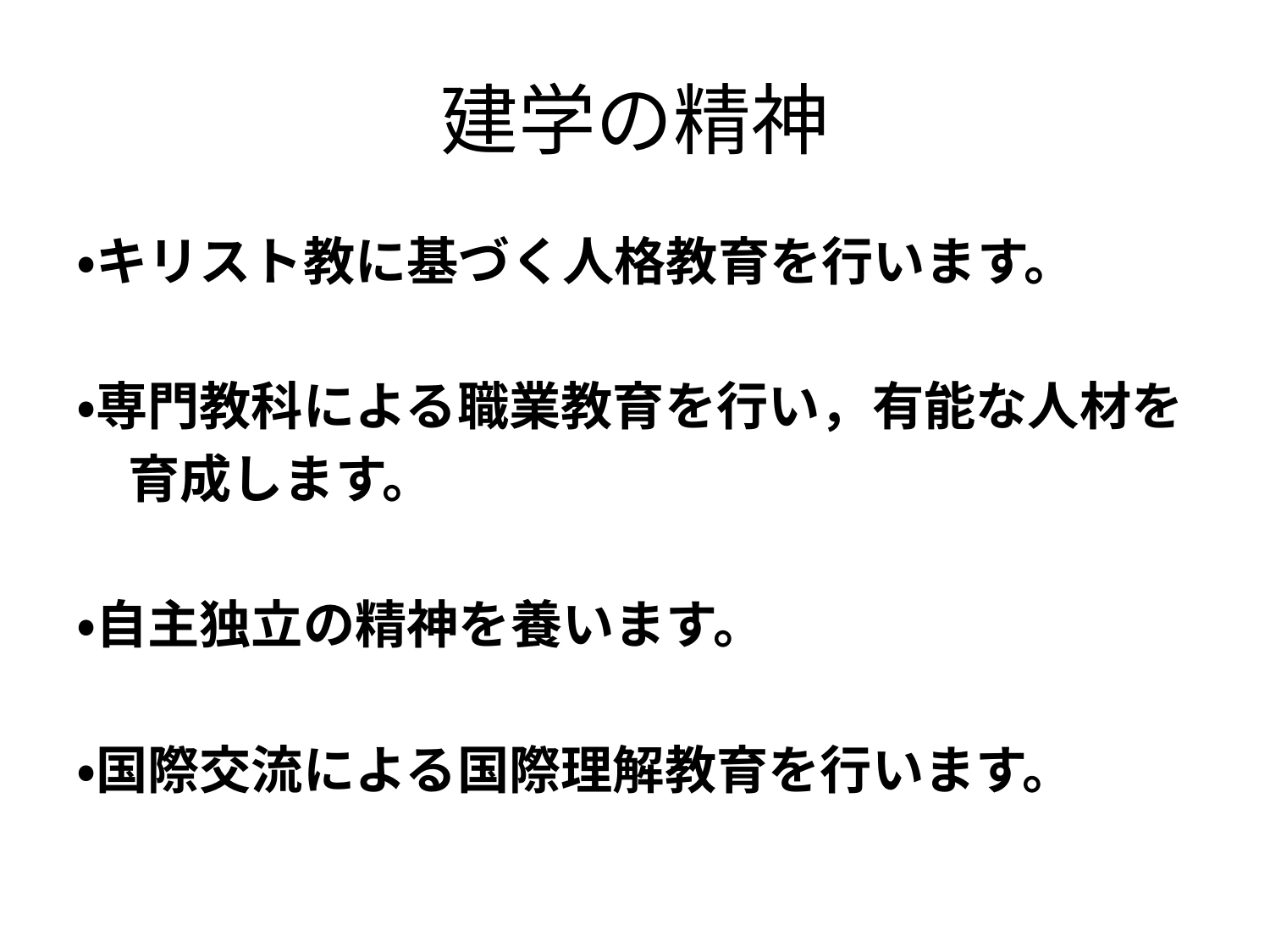

# 建学の精神
・キリスト教に基づく人格教育を行います。

・専門教科による職業教育を行い，有能な人材を
　育成します。

・自主独立の精神を養います。

・国際交流による国際理解教育を行います。